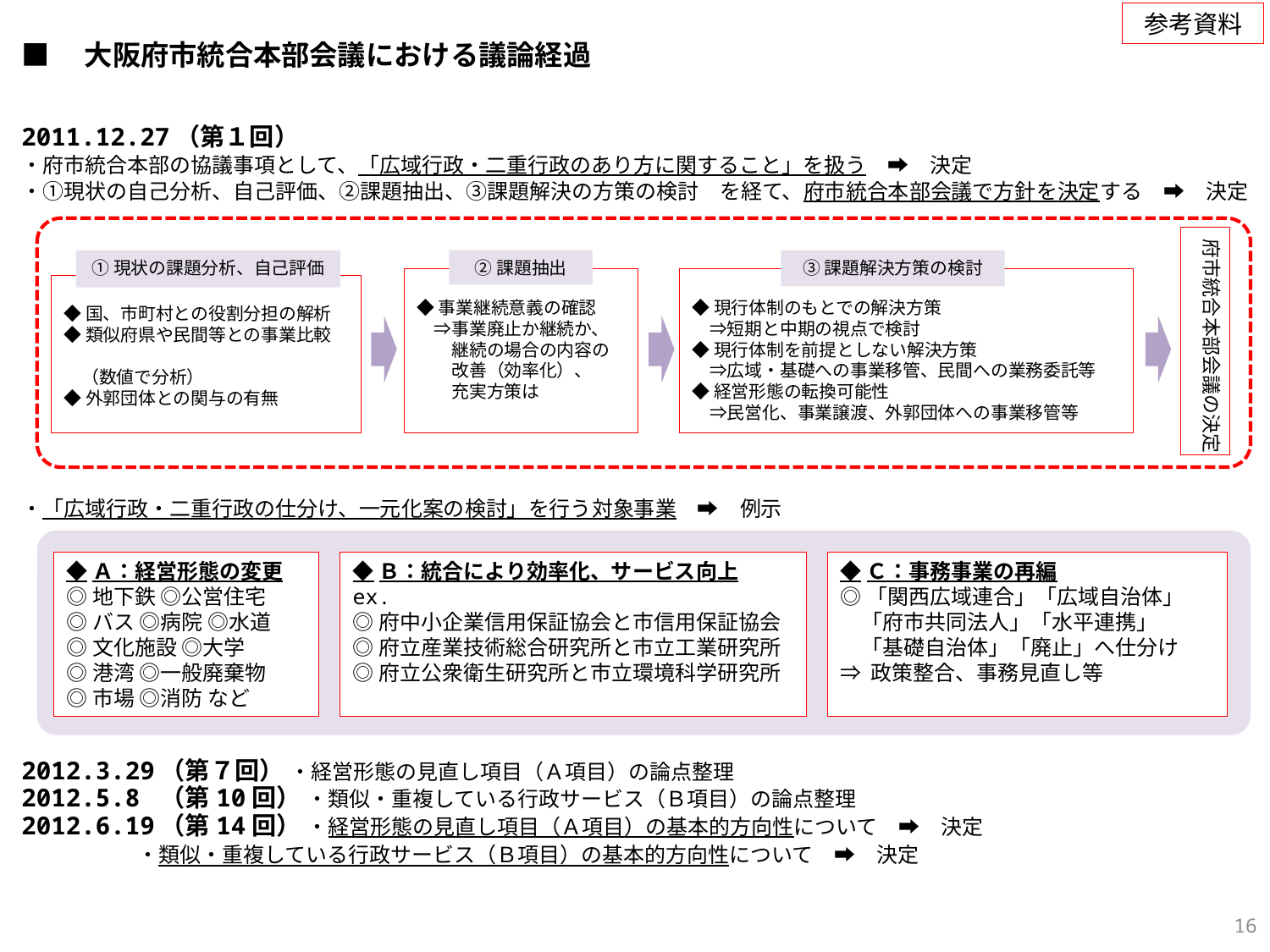

参考資料
■　大阪府市統合本部会議における議論経過

2011.12.27（第１回）
・府市統合本部の協議事項として、「広域行政・二重行政のあり方に関すること」を扱う　➡　決定
・①現状の自己分析、自己評価、②課題抽出、③課題解決の方策の検討　を経て、府市統合本部会議で方針を決定する　➡　決定

・「広域行政・⼆重行政の仕分け、一元化案の検討」を行う対象事業　➡　例示

2012.3.29（第７回） ・経営形態の見直し項目（Ａ項目）の論点整理
2012.5.8 （第10回） ・類似・重複している行政サービス（Ｂ項目）の論点整理
2012.6.19（第14回） ・経営形態の見直し項目（Ａ項目）の基本的方向性について　➡　決定
                    ・類似・重複している行政サービス（Ｂ項目）の基本的方向性について　➡　決定

府市統合本部会議の決定
①現状の課題分析、自己評価
②課題抽出
➂課題解決方策の検討

◆事業継続意義の確認
　⇒事業廃止か継続か、
　　継続の場合の内容の
　　改善（効率化）、
　　充実方策は

◆現行体制のもとでの解決方策
　⇒短期と中期の視点で検討
◆現行体制を前提としない解決⽅策
　⇒広域・基礎への事業移管、民間への業務委託等
◆経営形態の転換可能性
　⇒民営化、事業譲渡、外郭団体への事業移管等

◆国、市町村との役割分担の解析
◆類似府県や民間等との事業比較
　（数値で分析）
◆外郭団体との関与の有無

◆Ａ：経営形態の変更
◎地下鉄 ◎公営住宅
◎バス ◎病院 ◎水道
◎文化施設 ◎大学
◎港湾 ◎一般廃棄物
◎市場 ◎消防 など
◆Ｂ：統合により効率化、サービス向上
ex.
◎府中小企業信用保証協会と市信用保証協会
◎府立産業技術総合研究所と市立工業研究所
◎府立公衆衛生研究所と市立環境科学研究所

◆Ｃ：事務事業の再編
◎「関西広域連合」「広域自治体」
　「府市共同法人」「水平連携」
　「基礎自治体」「廃止」へ仕分け
⇒ 政策整合、事務見直し等

16